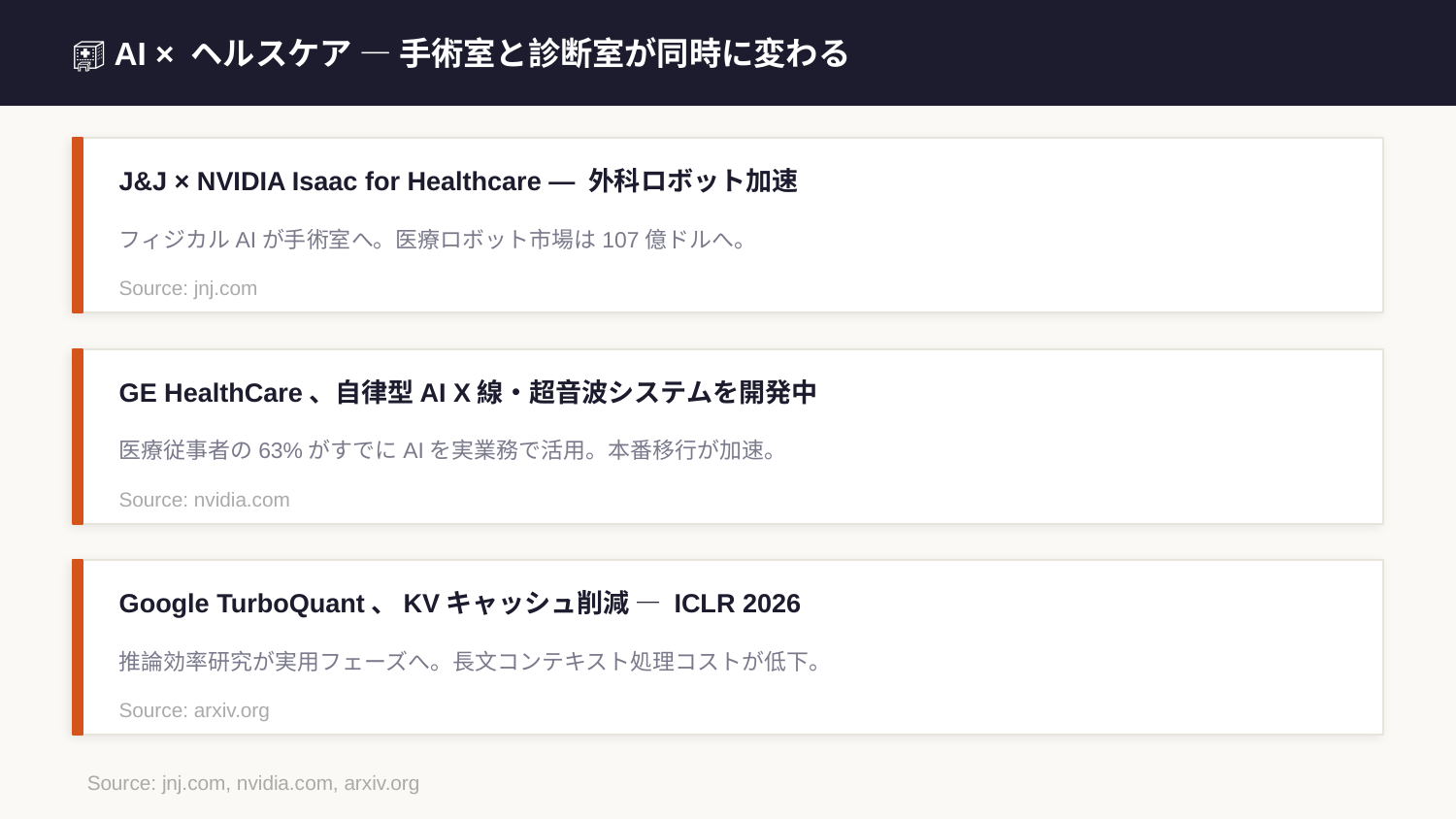

🏥 AI × ヘルスケア — 手術室と診断室が同時に変わる

J&J × NVIDIA Isaac for Healthcare — 外科ロボット加速
フィジカルAIが手術室へ。医療ロボット市場は107億ドルへ。
Source: jnj.com

GE HealthCare、自律型AI X線・超音波システムを開発中
医療従事者の63%がすでにAIを実業務で活用。本番移行が加速。
Source: nvidia.com

Google TurboQuant、KVキャッシュ削減 — ICLR 2026
推論効率研究が実用フェーズへ。長文コンテキスト処理コストが低下。
Source: arxiv.org
Source: jnj.com, nvidia.com, arxiv.org